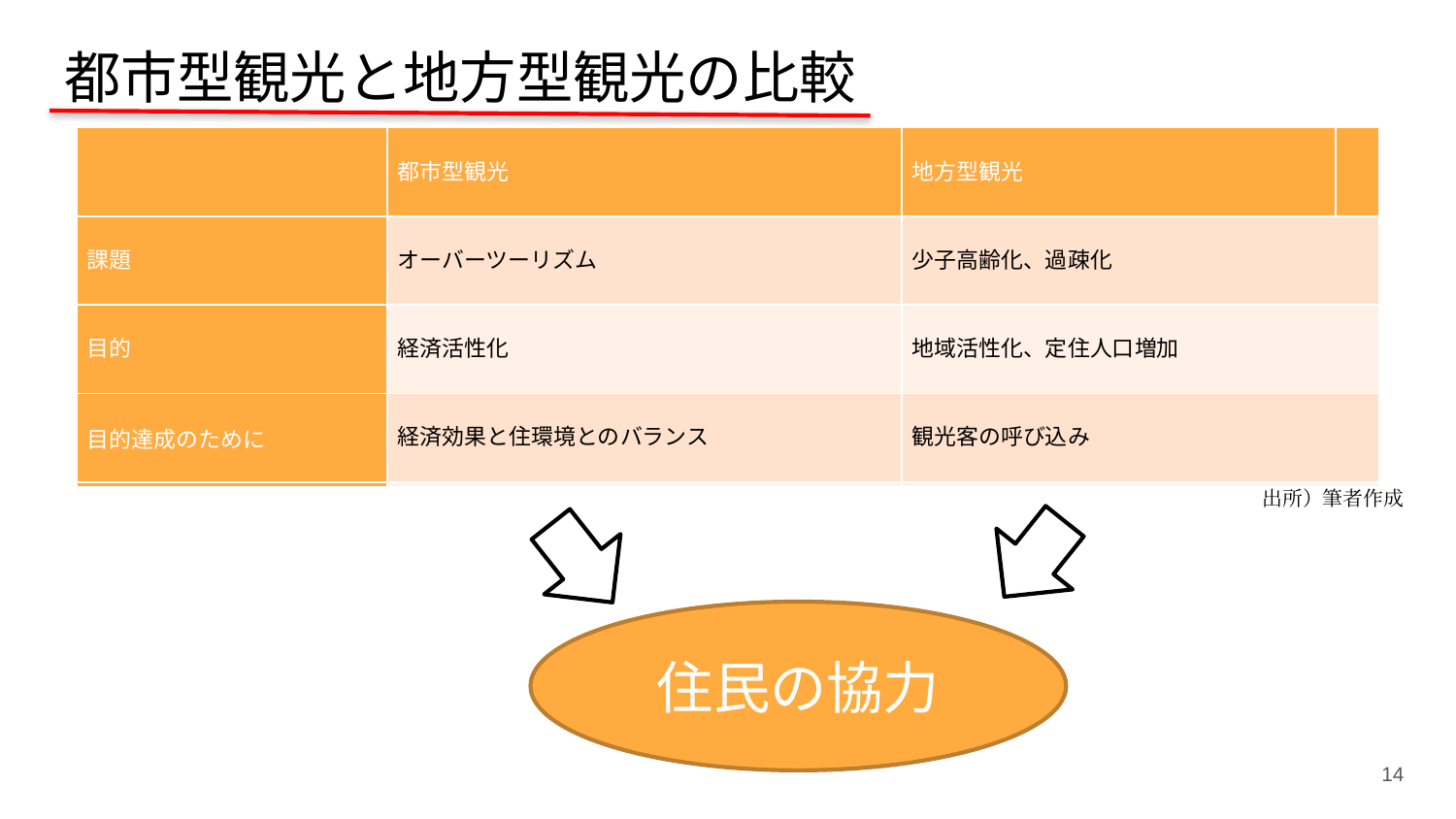

# 都市型観光と地方型観光の比較
|  | 都市型観光 | 地方型観光 |  |
| --- | --- | --- | --- |
| 課題 | オーバーツーリズム | 少子高齢化、過疎化 |  |
| 目的 | 経済活性化 | 地域活性化、定住人口増加 |  |
| 目的達成のために | 経済効果と住環境とのバランス | 観光客の呼び込み |  |
| 住民の協力 | 観光客に対する理解 | 地域のPR活動 |  |
| 事例 | 大阪 | 瀬戸内 |  |
出所）筆者作成

住民の協力
14